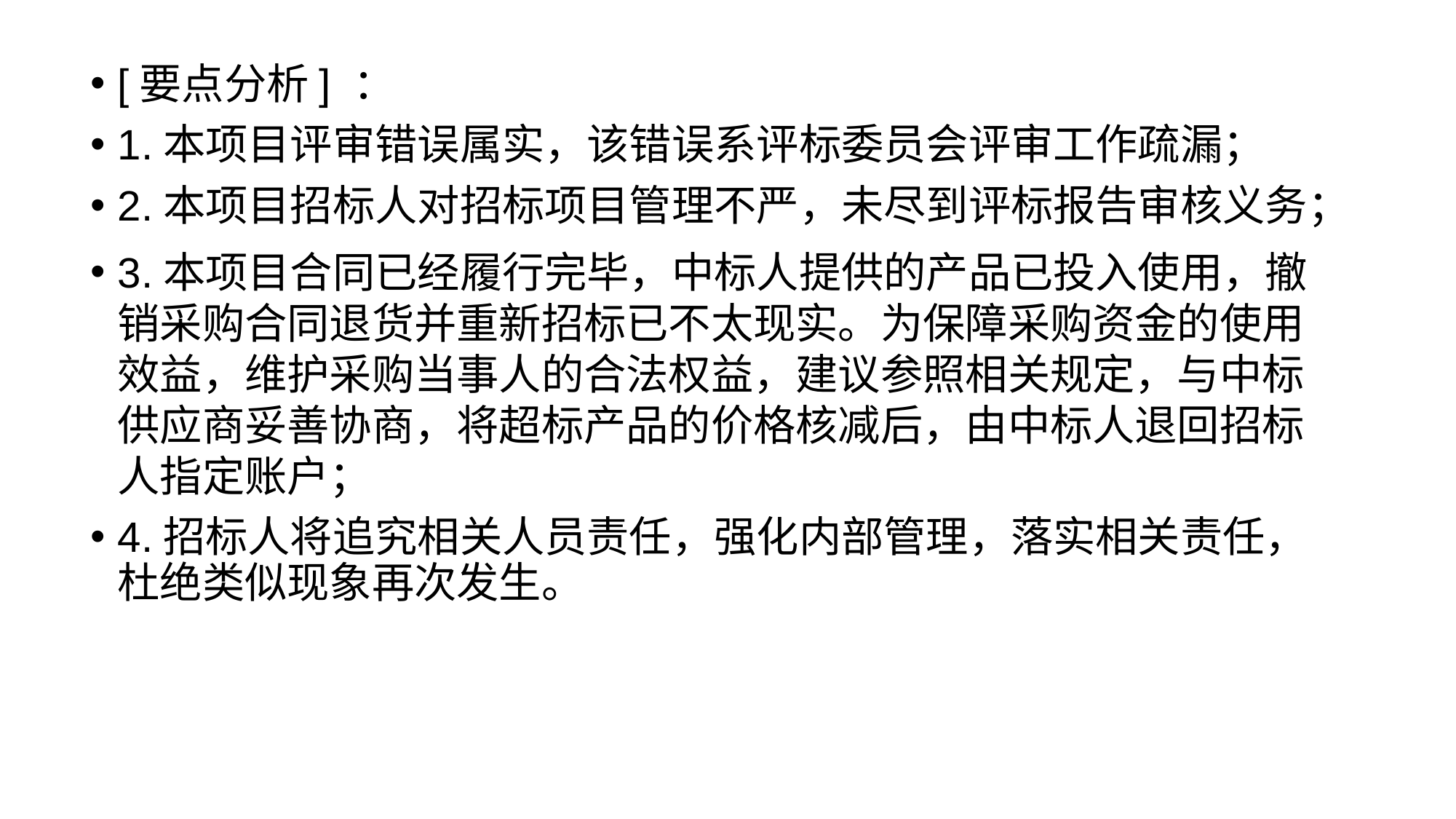

[要点分析] ：
1.本项目评审错误属实，该错误系评标委员会评审工作疏漏；
2.本项目招标人对招标项目管理不严，未尽到评标报告审核义务；
3.本项目合同已经履行完毕，中标人提供的产品已投入使用，撤销采购合同退货并重新招标已不太现实。为保障采购资金的使用效益，维护采购当事人的合法权益，建议参照相关规定，与中标供应商妥善协商，将超标产品的价格核减后，由中标人退回招标人指定账户；
4.招标人将追究相关人员责任，强化内部管理，落实相关责任，杜绝类似现象再次发生。